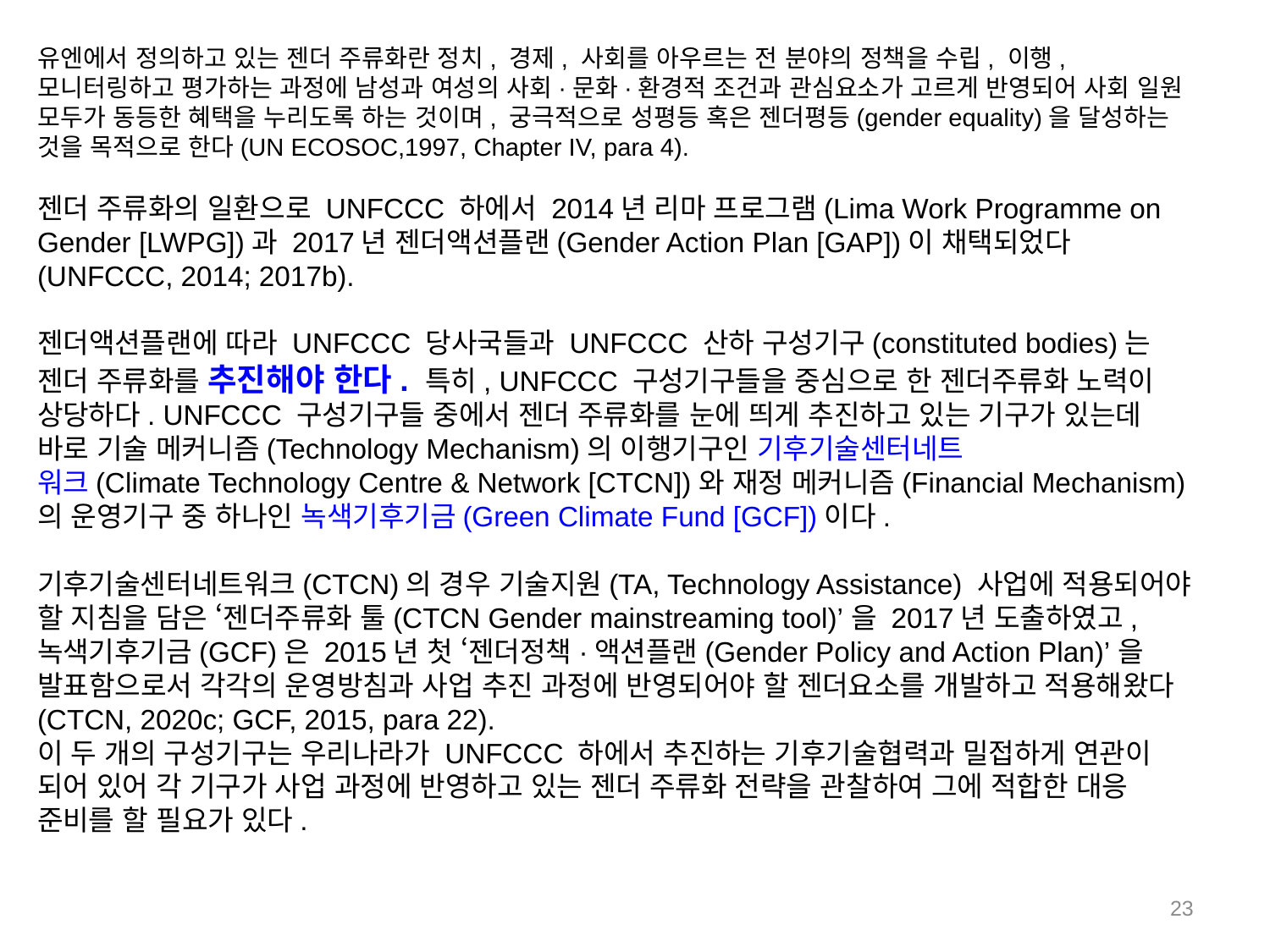

유엔에서 정의하고 있는 젠더 주류화란 정치, 경제, 사회를 아우르는 전 분야의 정책을 수립, 이행, 모니터링하고 평가하는 과정에 남성과 여성의 사회·문화·환경적 조건과 관심요소가 고르게 반영되어 사회 일원 모두가 동등한 혜택을 누리도록 하는 것이며, 궁극적으로 성평등 혹은 젠더평등(gender equality)을 달성하는 것을 목적으로 한다(UN ECOSOC,1997, Chapter IV, para 4).

젠더 주류화의 일환으로 UNFCCC 하에서 2014년 리마 프로그램(Lima Work Programme on Gender [LWPG])과 2017년 젠더액션플랜(Gender Action Plan [GAP])이 채택되었다 (UNFCCC, 2014; 2017b).

젠더액션플랜에 따라 UNFCCC 당사국들과 UNFCCC 산하 구성기구(constituted bodies)는 젠더 주류화를 추진해야 한다. 특히, UNFCCC 구성기구들을 중심으로 한 젠더주류화 노력이 상당하다. UNFCCC 구성기구들 중에서 젠더 주류화를 눈에 띄게 추진하고 있는 기구가 있는데 바로 기술 메커니즘(Technology Mechanism)의 이행기구인 기후기술센터네트
워크(Climate Technology Centre & Network [CTCN])와 재정 메커니즘(Financial Mechanism)의 운영기구 중 하나인 녹색기후기금(Green Climate Fund [GCF])이다.

기후기술센터네트워크(CTCN)의 경우 기술지원(TA, Technology Assistance) 사업에 적용되어야 할 지침을 담은 ‘젠더주류화 툴(CTCN Gender mainstreaming tool)’을 2017년 도출하였고, 녹색기후기금(GCF)은 2015년 첫 ‘젠더정책·액션플랜(Gender Policy and Action Plan)’을 발표함으로서 각각의 운영방침과 사업 추진 과정에 반영되어야 할 젠더요소를 개발하고 적용해왔다(CTCN, 2020c; GCF, 2015, para 22).
이 두 개의 구성기구는 우리나라가 UNFCCC 하에서 추진하는 기후기술협력과 밀접하게 연관이 되어 있어 각 기구가 사업 과정에 반영하고 있는 젠더 주류화 전략을 관찰하여 그에 적합한 대응 준비를 할 필요가 있다.
23